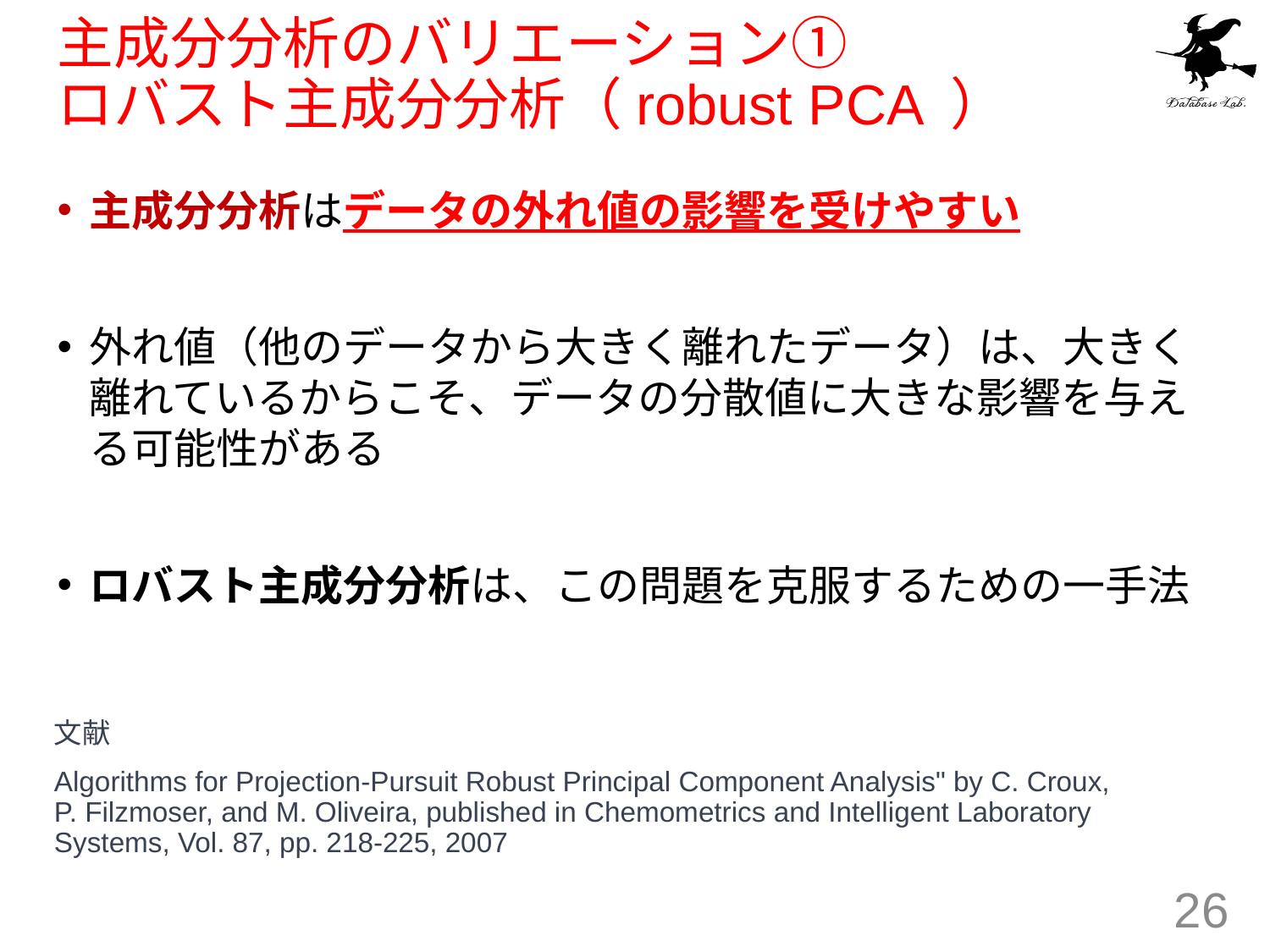

# 主成分分析のバリエーション① ロバスト主成分分析（robust PCA ）
主成分分析はデータの外れ値の影響を受けやすい

外れ値（他のデータから大きく離れたデータ）は、大きく離れているからこそ、データの分散値に大きな影響を与える可能性がある

ロバスト主成分分析は、この問題を克服するための一手法
文献
Algorithms for Projection-Pursuit Robust Principal Component Analysis" by C. Croux, P. Filzmoser, and M. Oliveira, published in Chemometrics and Intelligent Laboratory Systems, Vol. 87, pp. 218-225, 2007
26